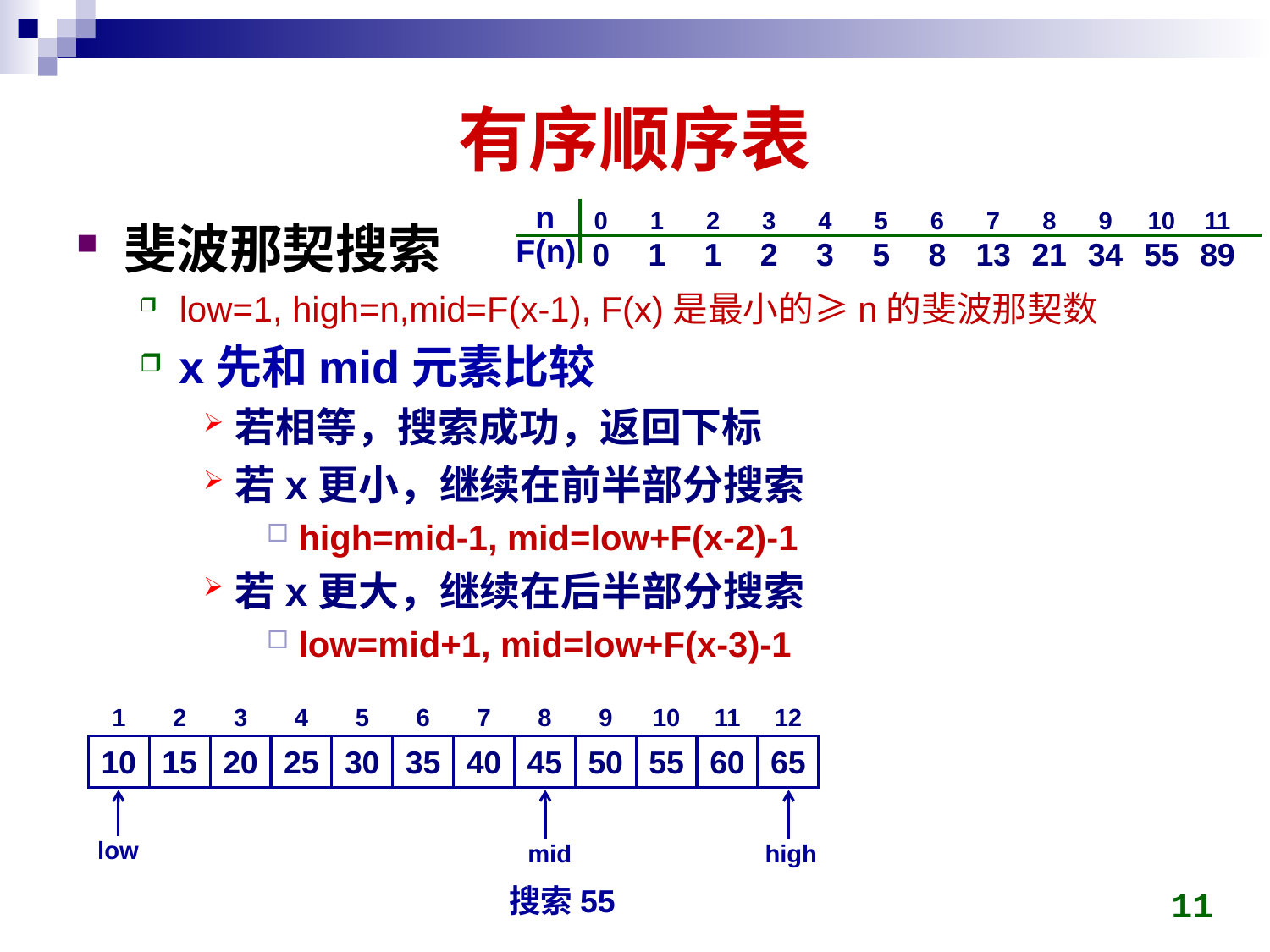

# 有序顺序表
n
4
5
0
1
2
3
3
5
0
1
1
2
10
11
6
7
8
9
55
89
8
13
21
34
F(n)
斐波那契搜索
low=1, high=n,mid=F(x-1), F(x)是最小的≥n的斐波那契数
x先和mid元素比较
若相等，搜索成功，返回下标
若x更小，继续在前半部分搜索
high=mid-1, mid=low+F(x-2)-1
若x更大，继续在后半部分搜索
low=mid+1, mid=low+F(x-3)-1

5
6
1
2
3
4
30
35
10
15
20
25
11
12
7
8
9
10
60
65
40
45
50
55
low
mid
high
11
搜索55